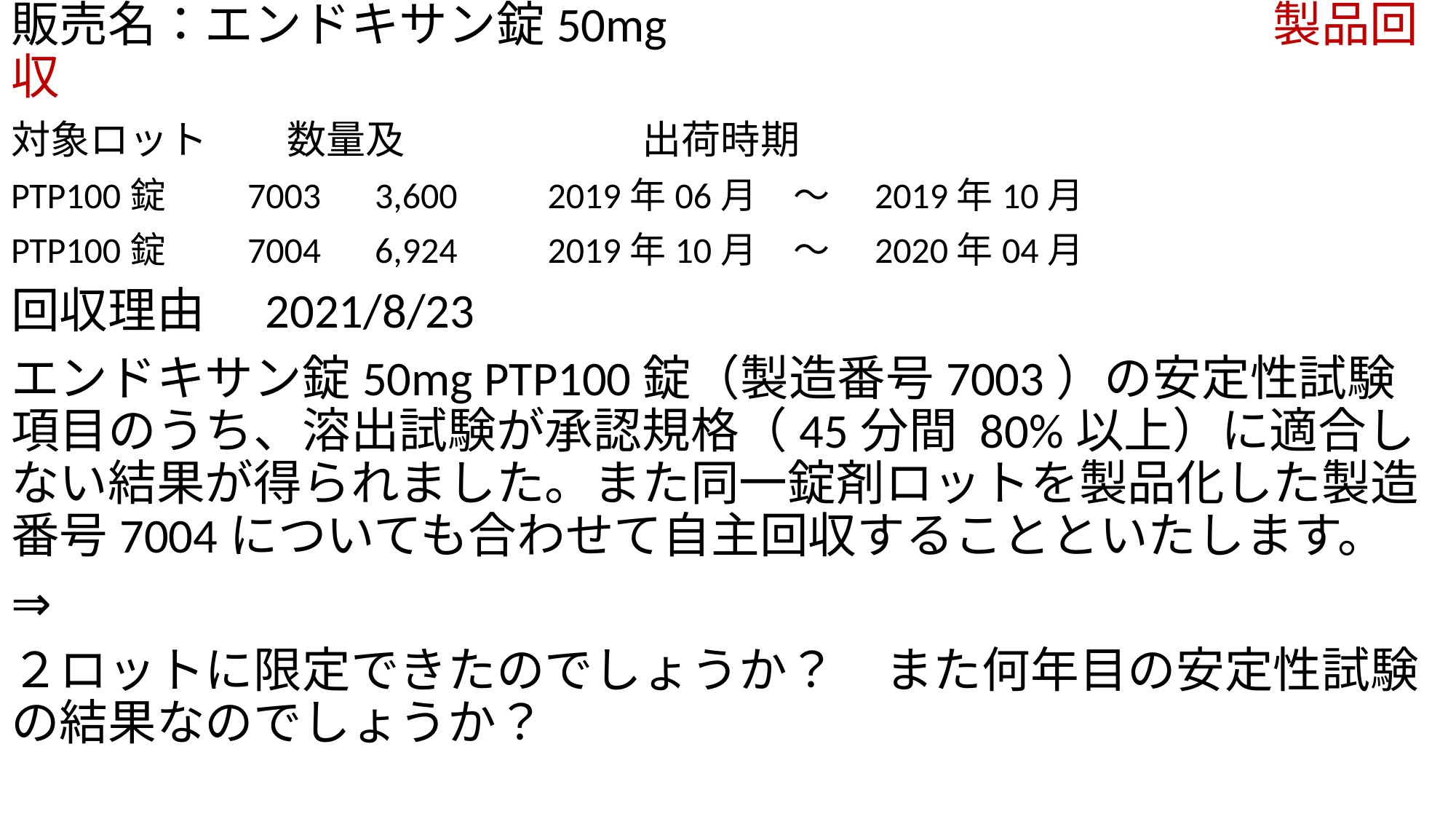

# 販売名：エンドキサン錠50mg 　　　　　　　　　　　　製品回収
対象ロット　　数量及　　　　　　出荷時期
PTP100錠　　7003　3,600　　2019年06月　～　2019年10月
PTP100錠　　7004　6,924　　2019年10月　～　2020年04月
回収理由　2021/8/23
エンドキサン錠50mg PTP100錠（製造番号7003）の安定性試験項目のうち、溶出試験が承認規格（45分間 80%以上）に適合しない結果が得られました。また同一錠剤ロットを製品化した製造番号7004についても合わせて自主回収することといたします。
⇒
２ロットに限定できたのでしょうか？　また何年目の安定性試験の結果なのでしょうか？